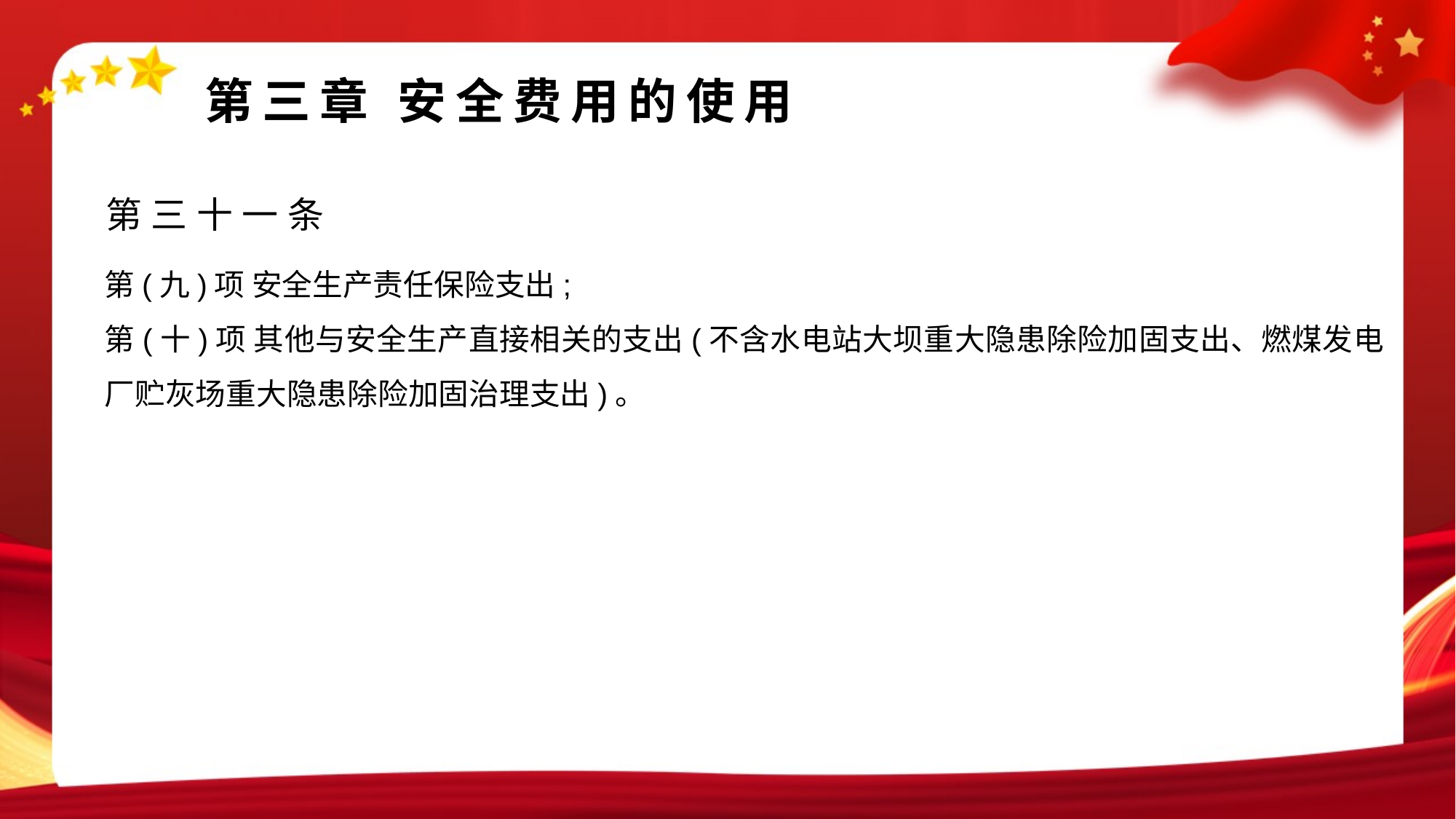

#
第三章 安全费用的使用
第三十一条
第(九)项 安全生产责任保险支出;
第(十)项 其他与安全生产直接相关的支出(不含水电站大坝重大隐患除险加固支出、燃煤发电厂贮灰场重大隐患除险加固治理支出)。